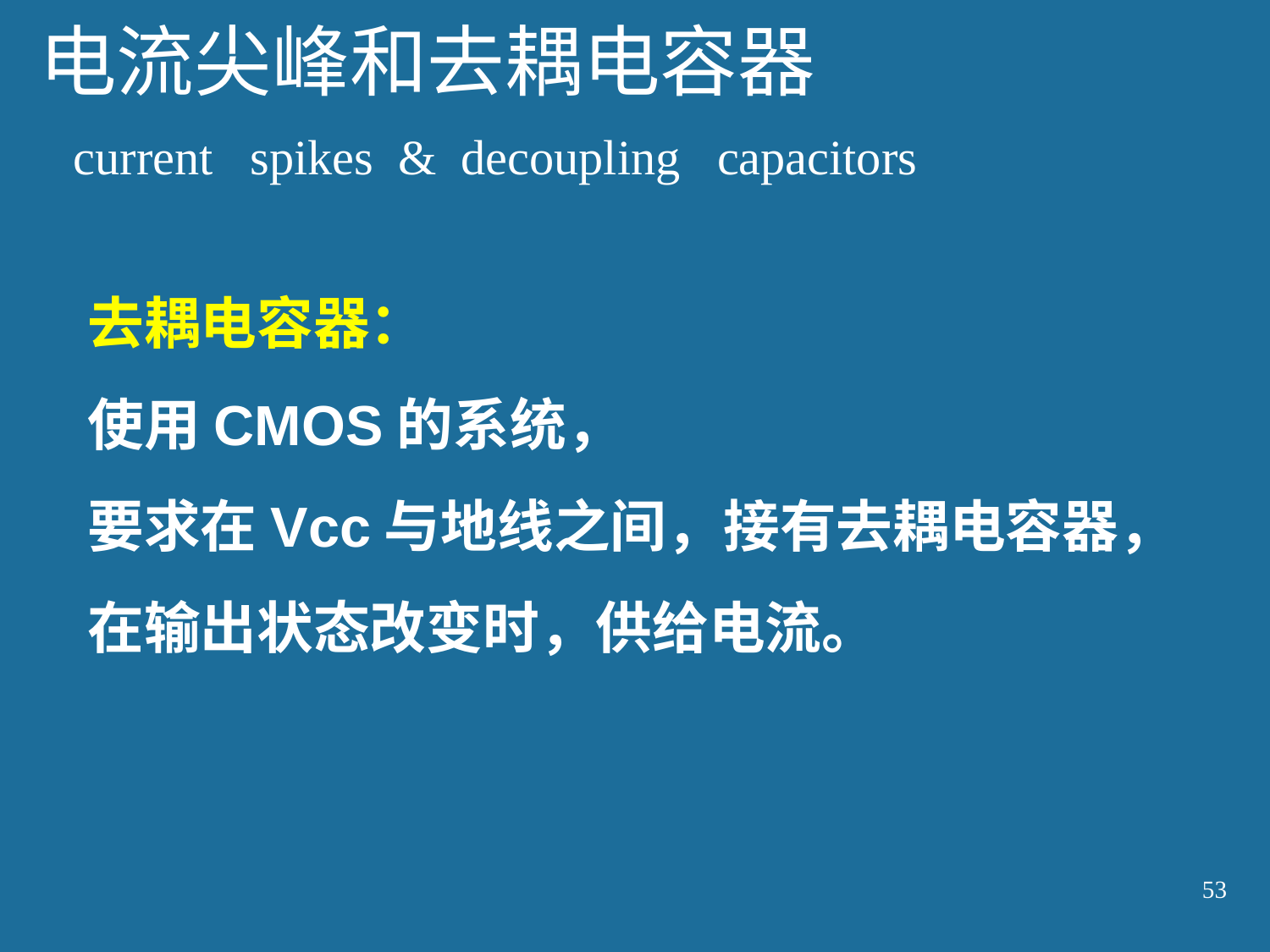

# 电流尖峰和去耦电容器
current   spikes  &  decoupling   capacitors
去耦电容器：
使用CMOS的系统，
要求在Vcc与地线之间，接有去耦电容器，
在输出状态改变时，供给电流。
53